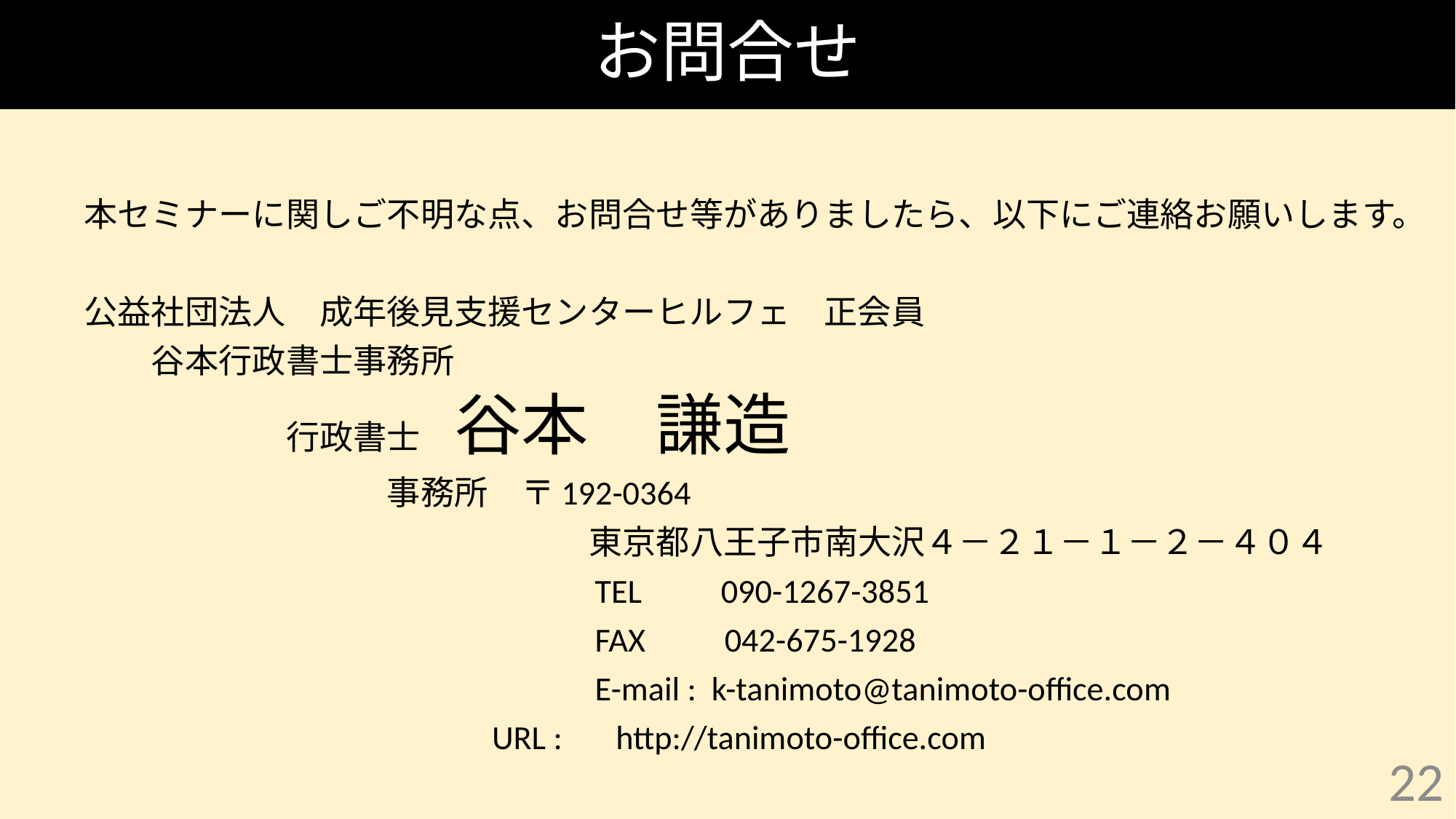

# お問合せ
本セミナーに関しご不明な点、お問合せ等がありましたら、以下にご連絡お願いします。

公益社団法人　成年後見支援センターヒルフェ　正会員
　　谷本行政書士事務所
　　　　　　行政書士　谷本　謙造
　　　　　　　　　事務所　〒192-0364
　　　　　　　　　　　　　　　東京都八王子市南大沢４－２１－１－２－４０４
　　　　　　　　　　　　　　　TEL　　090-1267-3851
　　　　　　　　　　　　　　　FAX　　042-675-1928
　　　　　　　　　　　　　　　E-mail :  k-tanimoto@tanimoto-office.com
                          　　　　　　URL :       http://tanimoto-office.com
22